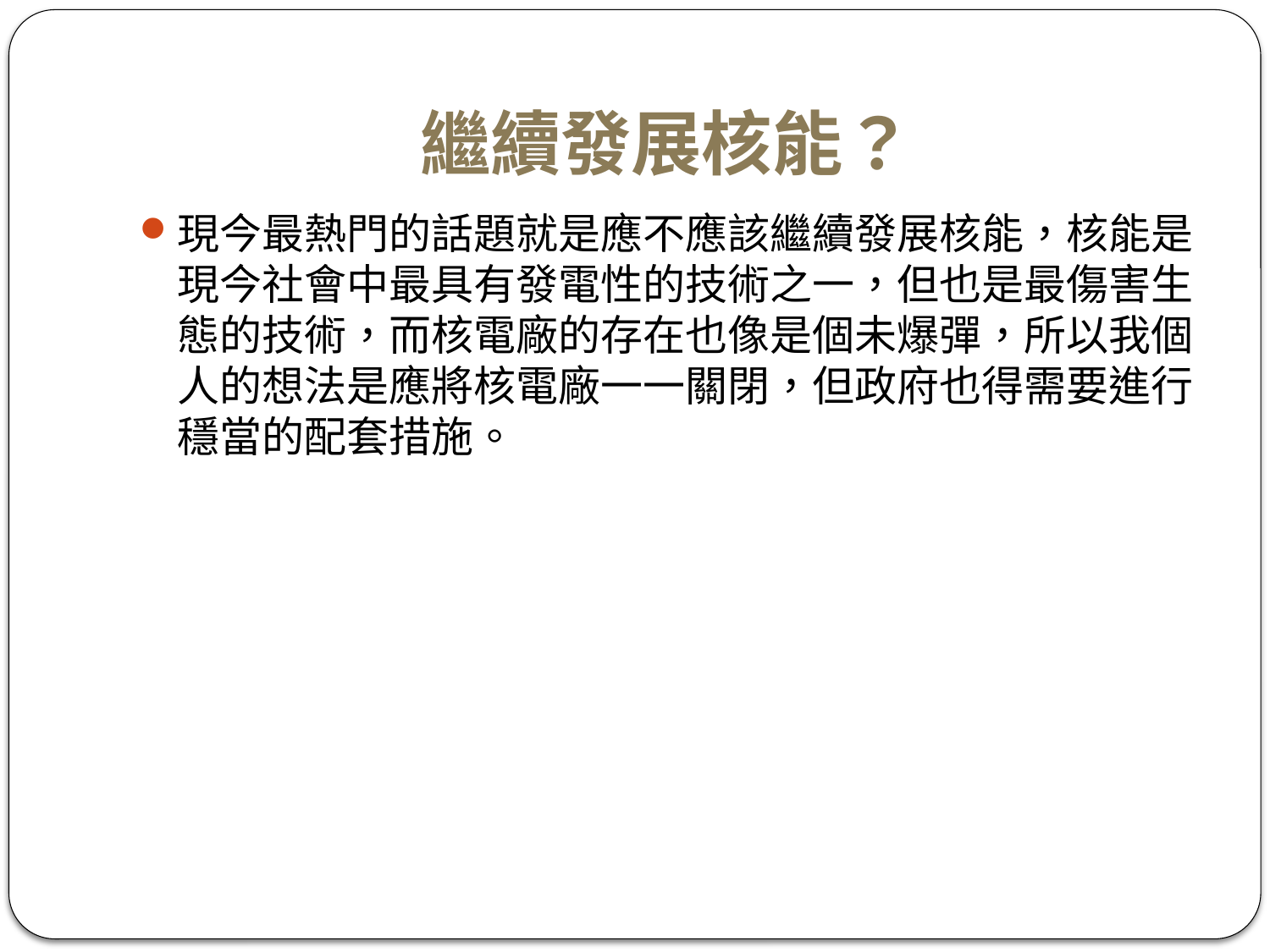

# 繼續發展核能？
現今最熱門的話題就是應不應該繼續發展核能，核能是現今社會中最具有發電性的技術之一，但也是最傷害生態的技術，而核電廠的存在也像是個未爆彈，所以我個人的想法是應將核電廠一一關閉，但政府也得需要進行穩當的配套措施。